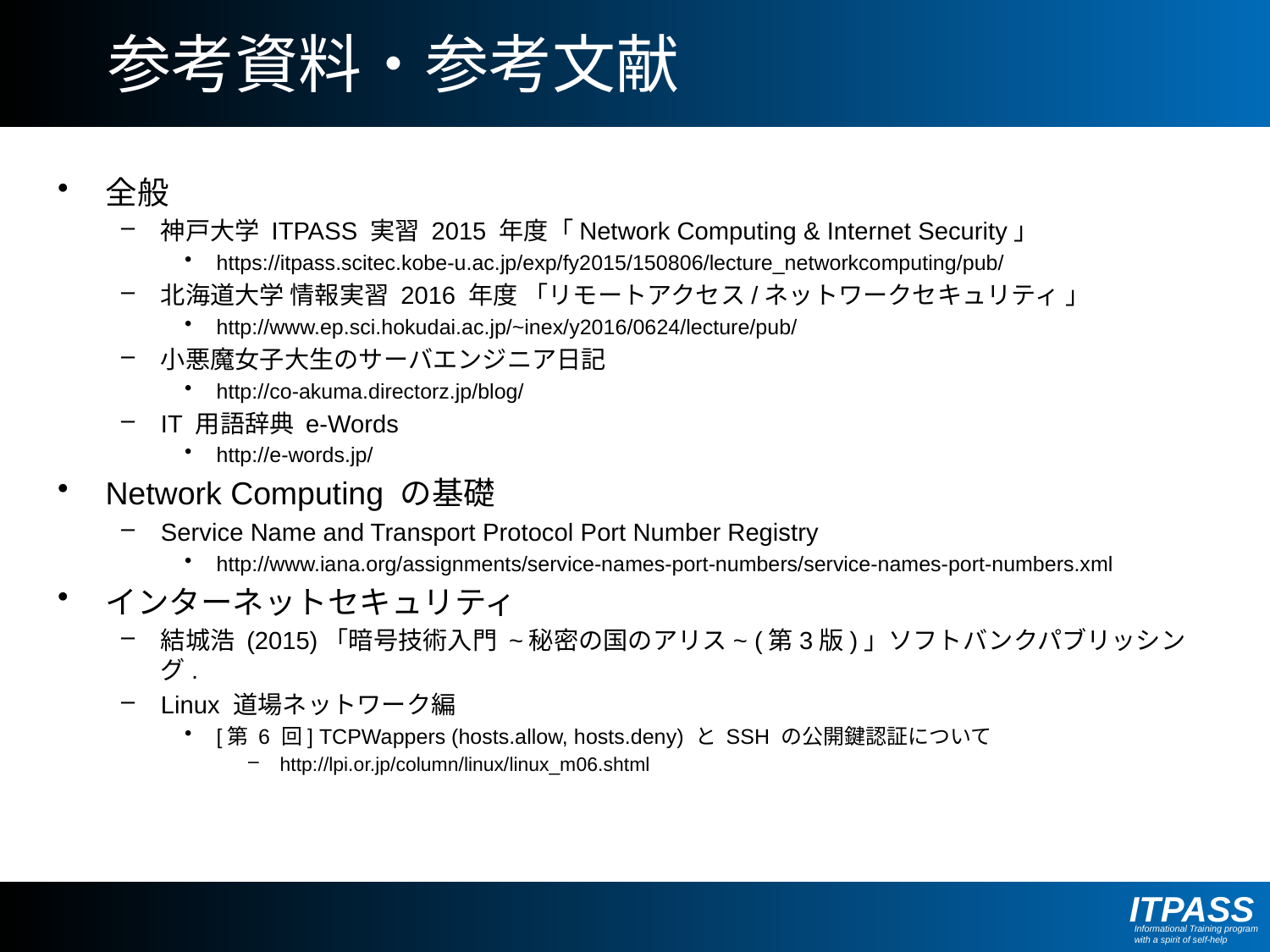

# 参考資料・参考文献
全般
神戸大学 ITPASS 実習 2015 年度「Network Computing & Internet Security」
https://itpass.scitec.kobe-u.ac.jp/exp/fy2015/150806/lecture_networkcomputing/pub/
北海道大学 情報実習 2016 年度 「リモートアクセス/ネットワークセキュリティ 」
http://www.ep.sci.hokudai.ac.jp/~inex/y2016/0624/lecture/pub/
小悪魔女子大生のサーバエンジニア日記
http://co-akuma.directorz.jp/blog/
IT 用語辞典 e-Words
http://e-words.jp/
Network Computing の基礎
Service Name and Transport Protocol Port Number Registry
http://www.iana.org/assignments/service-names-port-numbers/service-names-port-numbers.xml
インターネットセキュリティ
結城浩 (2015)「暗号技術入門 ~秘密の国のアリス~ (第3版)」ソフトバンクパブリッシング.
Linux 道場ネットワーク編
[第 6 回] TCPWappers (hosts.allow, hosts.deny) と SSH の公開鍵認証について
http://lpi.or.jp/column/linux/linux_m06.shtml